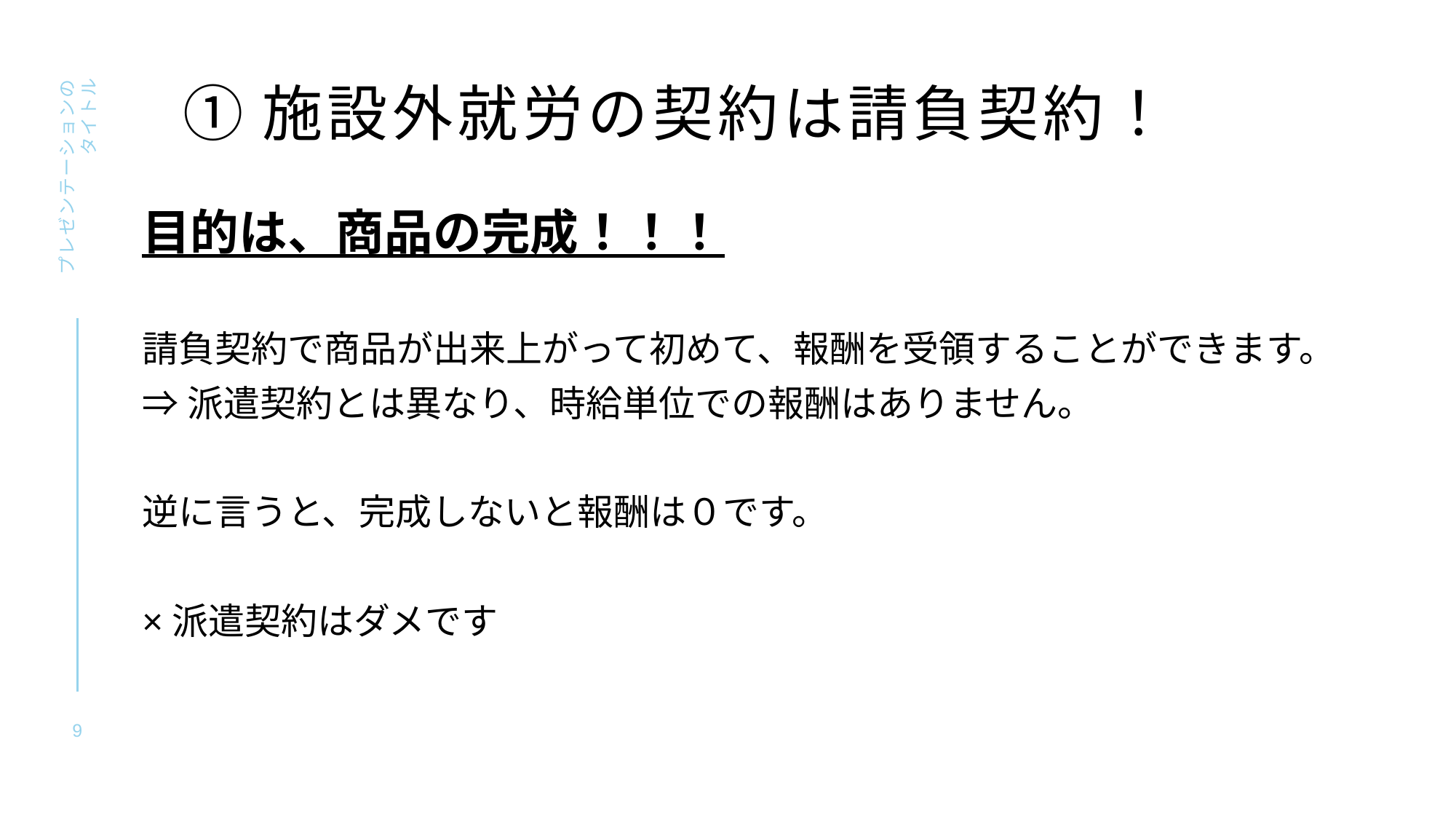

# ①施設外就労の契約は請負契約！
プレゼンテーションのタイトル
目的は、商品の完成！！！

請負契約で商品が出来上がって初めて、報酬を受領することができます。
⇒派遣契約とは異なり、時給単位での報酬はありません。

逆に言うと、完成しないと報酬は０です。

×派遣契約はダメです
9